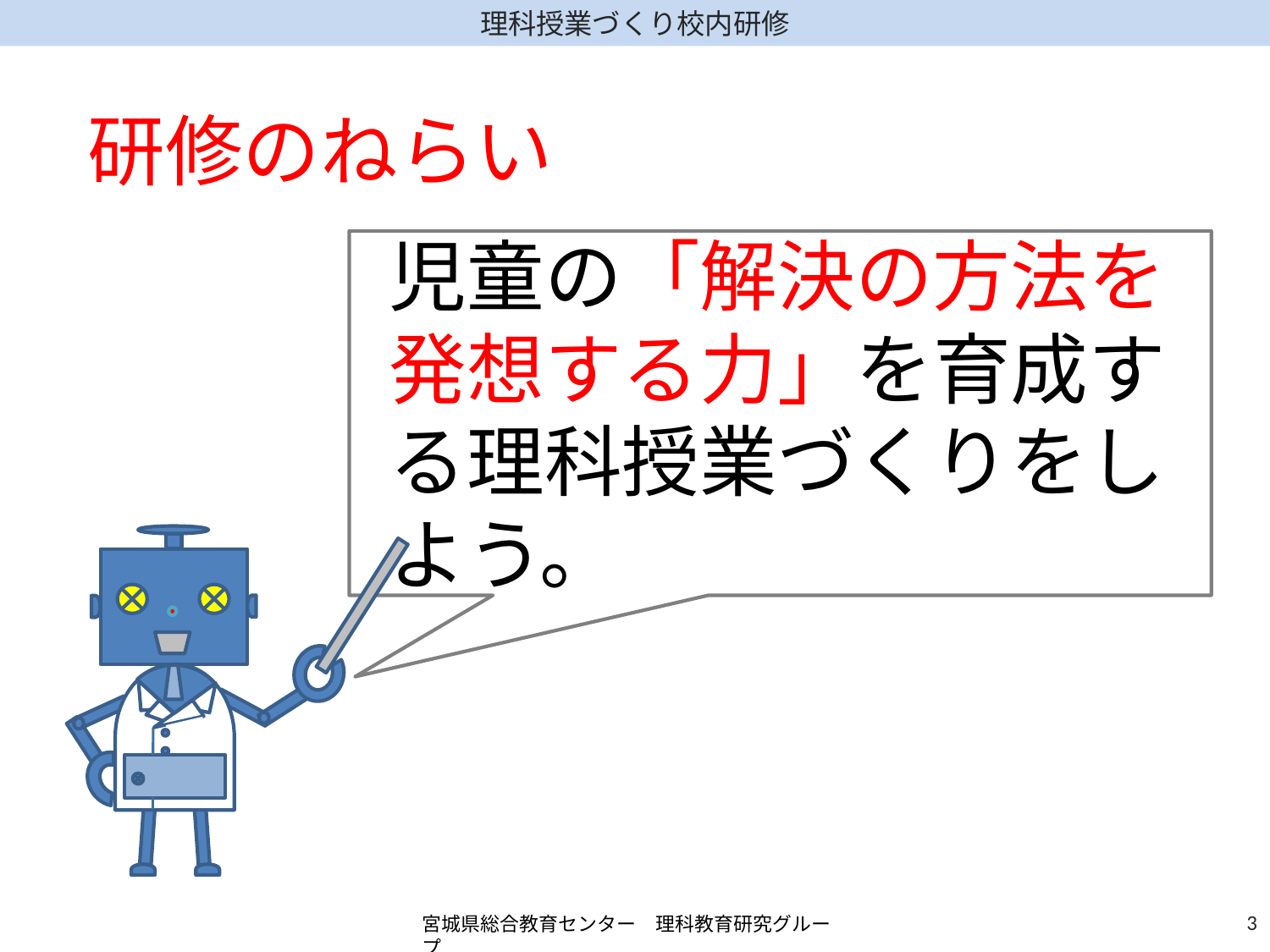

研修のねらい
児童の「解決の方法を発想する力」を育成する理科授業づくりをしよう。

3